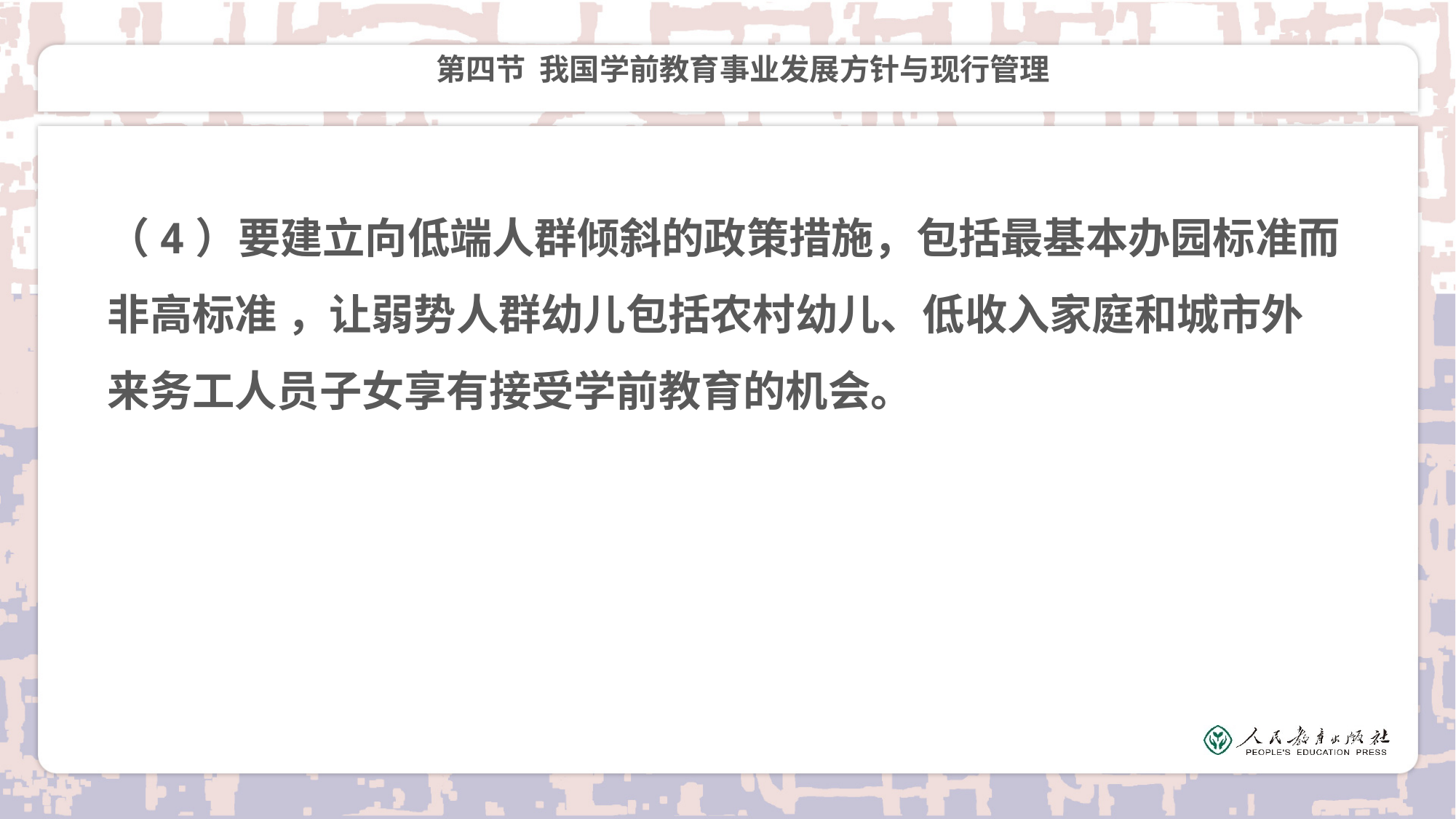

# 第四节  我国学前教育事业发展方针与现行管理
（4）要建立向低端人群倾斜的政策措施，包括最基本办园标准而非高标准 ，让弱势人群幼儿包括农村幼儿、低收入家庭和城市外来务工人员子女享有接受学前教育的机会。